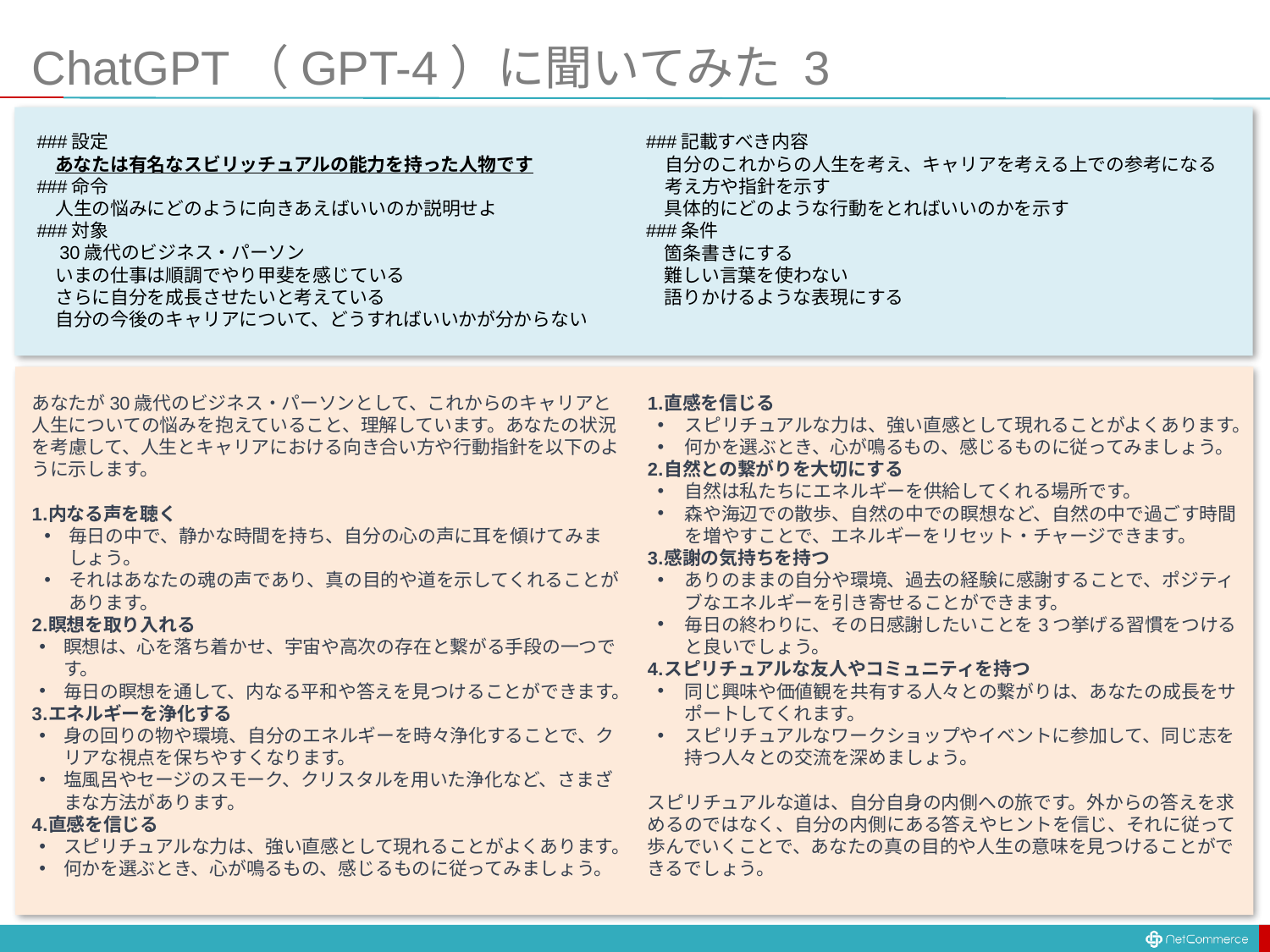

# ChatGPT（GPT-4）に聞いてみた 3

###設定
　あなたは有名なスビリッチュアルの能力を持った人物です
###命令
　人生の悩みにどのように向きあえばいいのか説明せよ
###対象
　30歳代のビジネス・パーソン
　いまの仕事は順調でやり甲斐を感じている
　さらに自分を成長させたいと考えている
　自分の今後のキャリアについて、どうすればいいかが分からない
###記載すべき内容
自分のこれからの人生を考え、キャリアを考える上での参考になる考え方や指針を示す
　具体的にどのような行動をとればいいのかを示す
###条件
　箇条書きにする
　難しい言葉を使わない
　語りかけるような表現にする

あなたが30歳代のビジネス・パーソンとして、これからのキャリアと人生についての悩みを抱えていること、理解しています。あなたの状況を考慮して、人生とキャリアにおける向き合い方や行動指針を以下のように示します。

内なる声を聴く
毎日の中で、静かな時間を持ち、自分の心の声に耳を傾けてみましょう。
それはあなたの魂の声であり、真の目的や道を示してくれることがあります。
瞑想を取り入れる
瞑想は、心を落ち着かせ、宇宙や高次の存在と繋がる手段の一つです。
毎日の瞑想を通して、内なる平和や答えを見つけることができます。
エネルギーを浄化する
身の回りの物や環境、自分のエネルギーを時々浄化することで、クリアな視点を保ちやすくなります。
塩風呂やセージのスモーク、クリスタルを用いた浄化など、さまざまな方法があります。
直感を信じる
スピリチュアルな力は、強い直感として現れることがよくあります。
何かを選ぶとき、心が鳴るもの、感じるものに従ってみましょう。
直感を信じる
スピリチュアルな力は、強い直感として現れることがよくあります。
何かを選ぶとき、心が鳴るもの、感じるものに従ってみましょう。
自然との繋がりを大切にする
自然は私たちにエネルギーを供給してくれる場所です。
森や海辺での散歩、自然の中での瞑想など、自然の中で過ごす時間を増やすことで、エネルギーをリセット・チャージできます。
感謝の気持ちを持つ
ありのままの自分や環境、過去の経験に感謝することで、ポジティブなエネルギーを引き寄せることができます。
毎日の終わりに、その日感謝したいことを3つ挙げる習慣をつけると良いでしょう。
スピリチュアルな友人やコミュニティを持つ
同じ興味や価値観を共有する人々との繋がりは、あなたの成長をサポートしてくれます。
スピリチュアルなワークショップやイベントに参加して、同じ志を持つ人々との交流を深めましょう。

スピリチュアルな道は、自分自身の内側への旅です。外からの答えを求めるのではなく、自分の内側にある答えやヒントを信じ、それに従って歩んでいくことで、あなたの真の目的や人生の意味を見つけることができるでしょう。